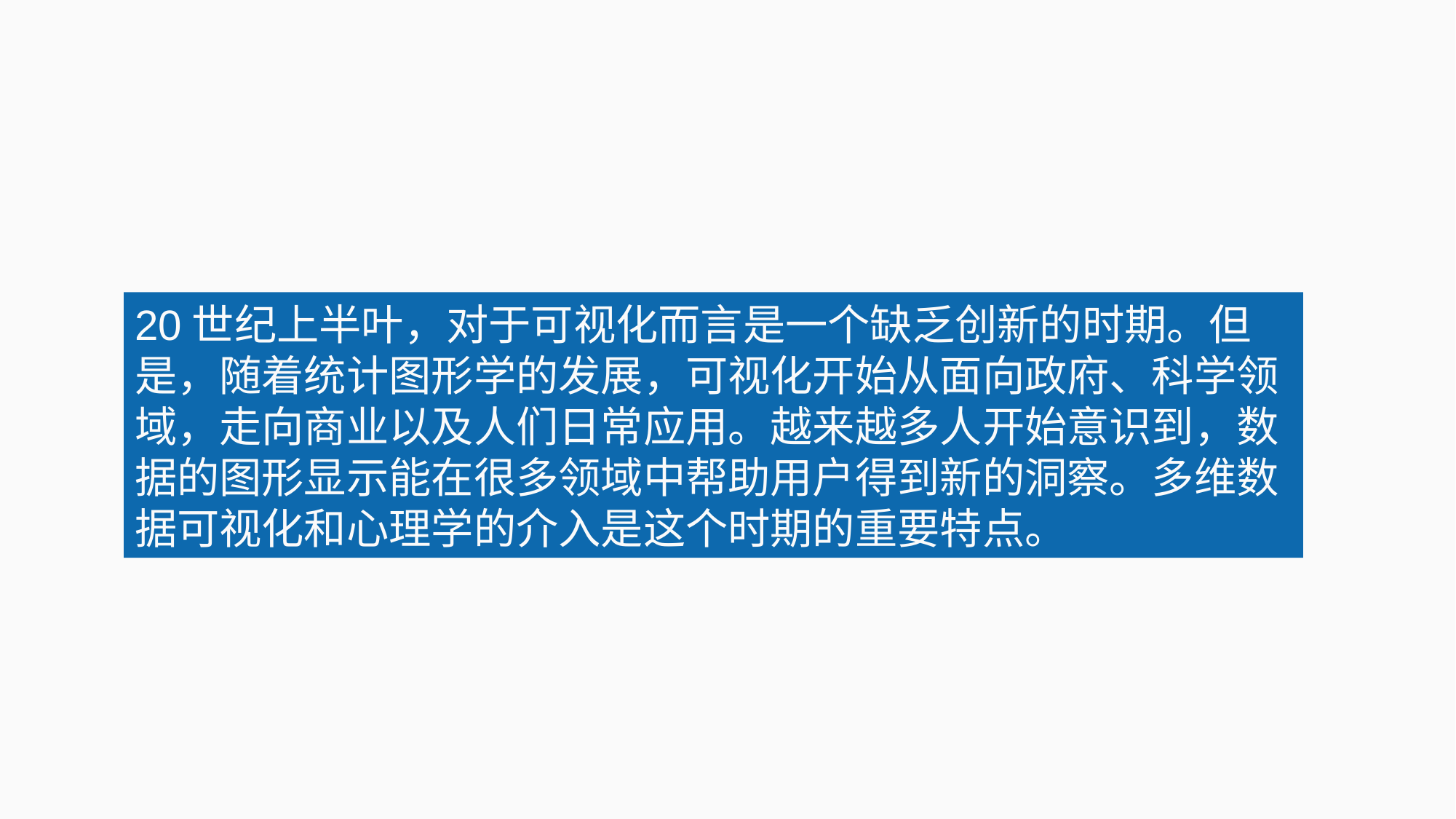

20世纪上半叶，对于可视化而言是一个缺乏创新的时期。但是，随着统计图形学的发展，可视化开始从面向政府、科学领域，走向商业以及人们日常应用。越来越多人开始意识到，数据的图形显示能在很多领域中帮助用户得到新的洞察。多维数据可视化和心理学的介入是这个时期的重要特点。